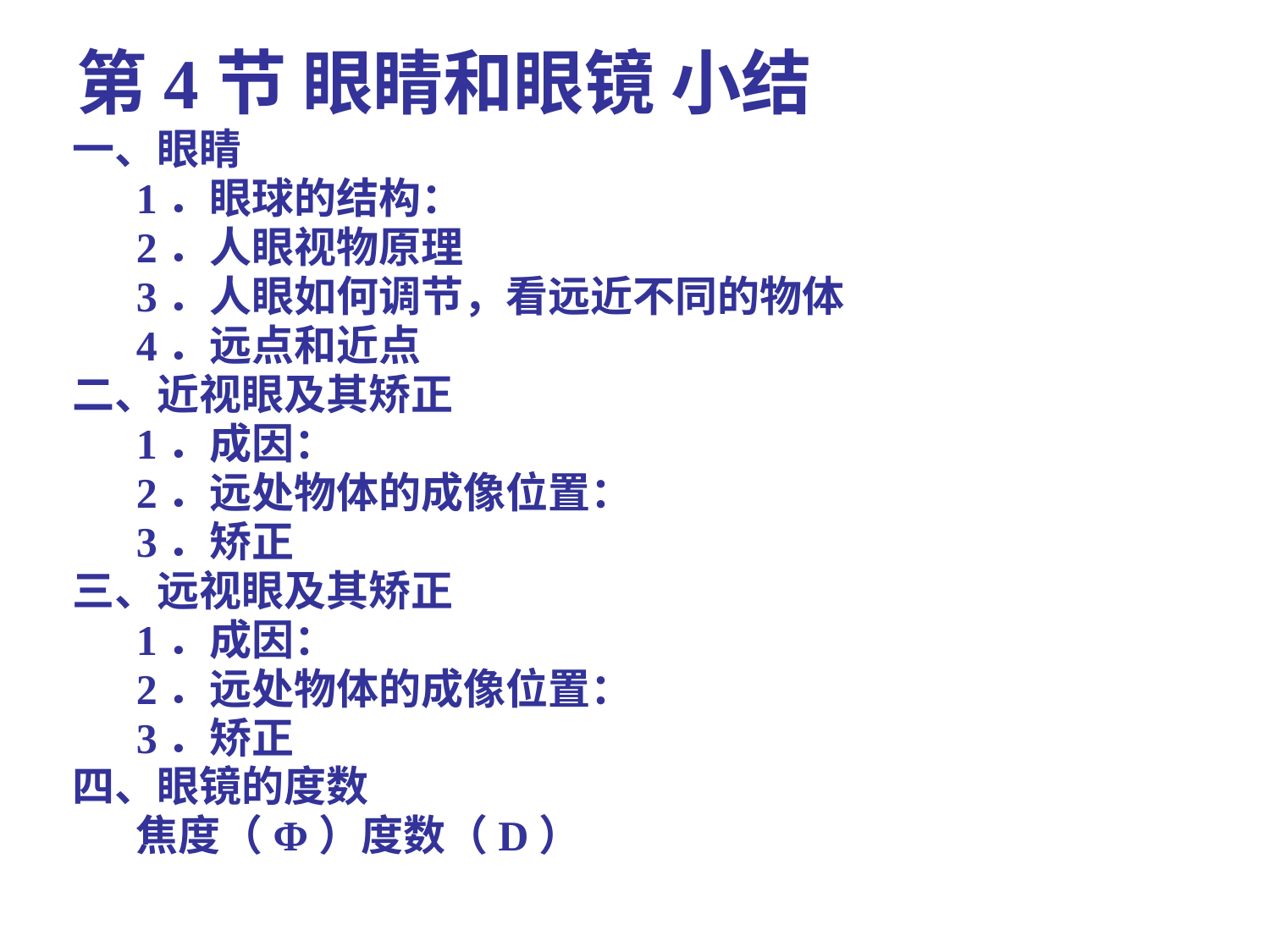

# 第4节 眼睛和眼镜 小结
一、眼睛
1．眼球的结构：
2．人眼视物原理
3．人眼如何调节，看远近不同的物体
4．远点和近点
二、近视眼及其矫正
1．成因：
2．远处物体的成像位置：
3．矫正
三、远视眼及其矫正
1．成因：
2．远处物体的成像位置：
3．矫正
四、眼镜的度数
焦度（Φ）度数（D）